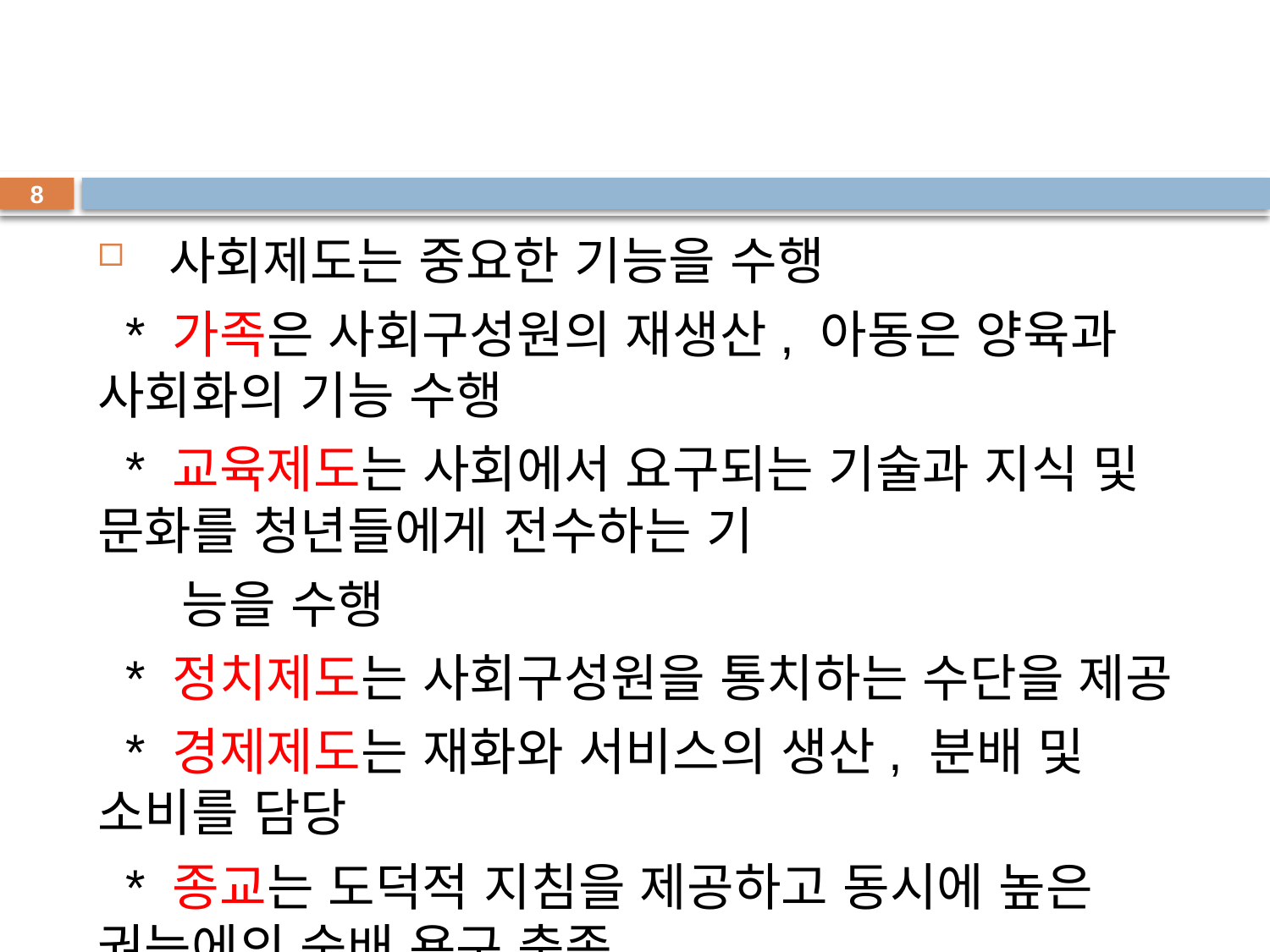

#
8
 사회제도는 중요한 기능을 수행
  * 가족은 사회구성원의 재생산, 아동은 양육과 사회화의 기능 수행
  * 교육제도는 사회에서 요구되는 기술과 지식 및 문화를 청년들에게 전수하는 기
     능을 수행
  * 정치제도는 사회구성원을 통치하는 수단을 제공
  * 경제제도는 재화와 서비스의 생산, 분배 및 소비를 담당
  * 종교는 도덕적 지침을 제공하고 동시에 높은 권능에의 숭배 욕구 충족